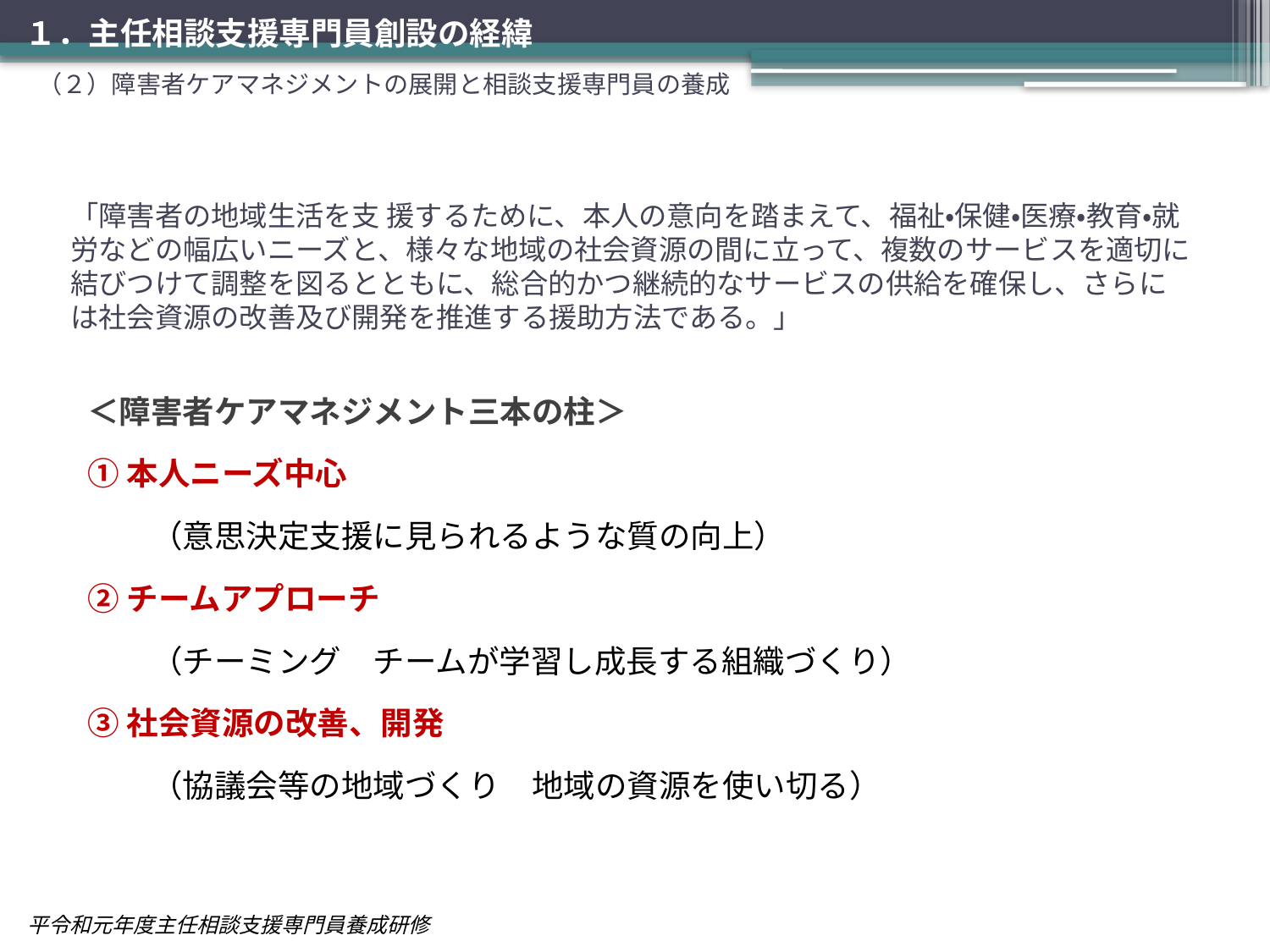

１．主任相談支援専門員創設の経緯
（２）障害者ケアマネジメントの展開と相談支援専門員の養成
# 「障害者の地域生活を支 援するために、本人の意向を踏まえて、福祉・保健・医療・教育・就労などの幅広いニーズと、様々な地域の社会資源の間に立って、複数のサービスを適切に結びつけて調整を図るとともに、総合的かつ継続的なサービスの供給を確保し、さらには社会資源の改善及び開発を推進する援助方法である。」
＜障害者ケアマネジメント三本の柱＞
①本人ニーズ中心
　　（意思決定支援に見られるような質の向上）
②チームアプローチ
　　（チーミング　チームが学習し成長する組織づくり）
③社会資源の改善、開発
　　（協議会等の地域づくり　地域の資源を使い切る）

平令和元年度主任相談支援専門員養成研修